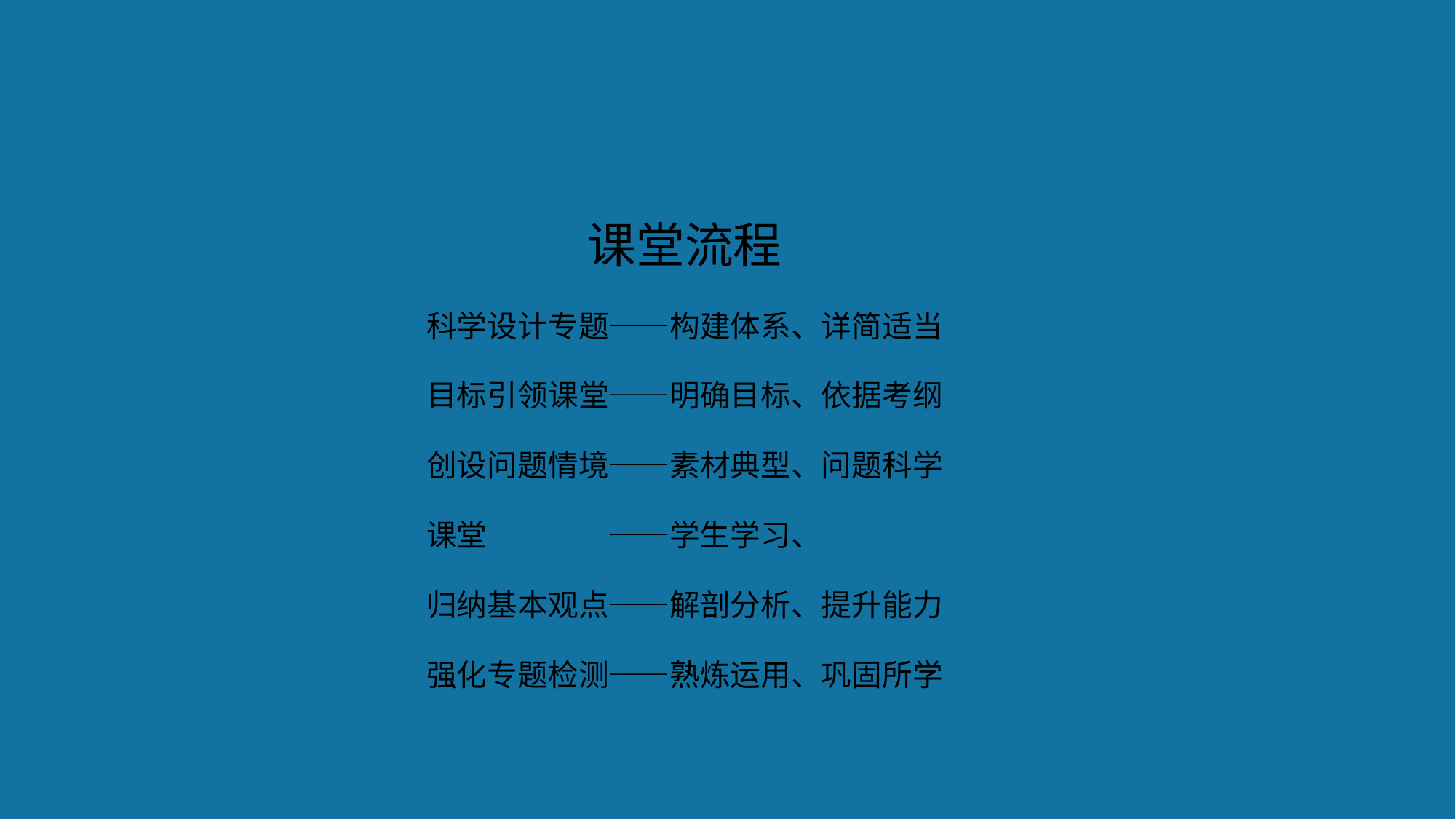

教材处理

课例分享：二轮专题课堂教学策略
课堂流程
科学设计专题——构建体系、详简适当
目标引领课堂——明确目标、依据考纲
创设问题情境——素材典型、问题科学
课堂讨论探究——学生学习、多维互动
归纳基本观点——解剖分析、提升能力
强化专题检测——熟炼运用、巩固所学